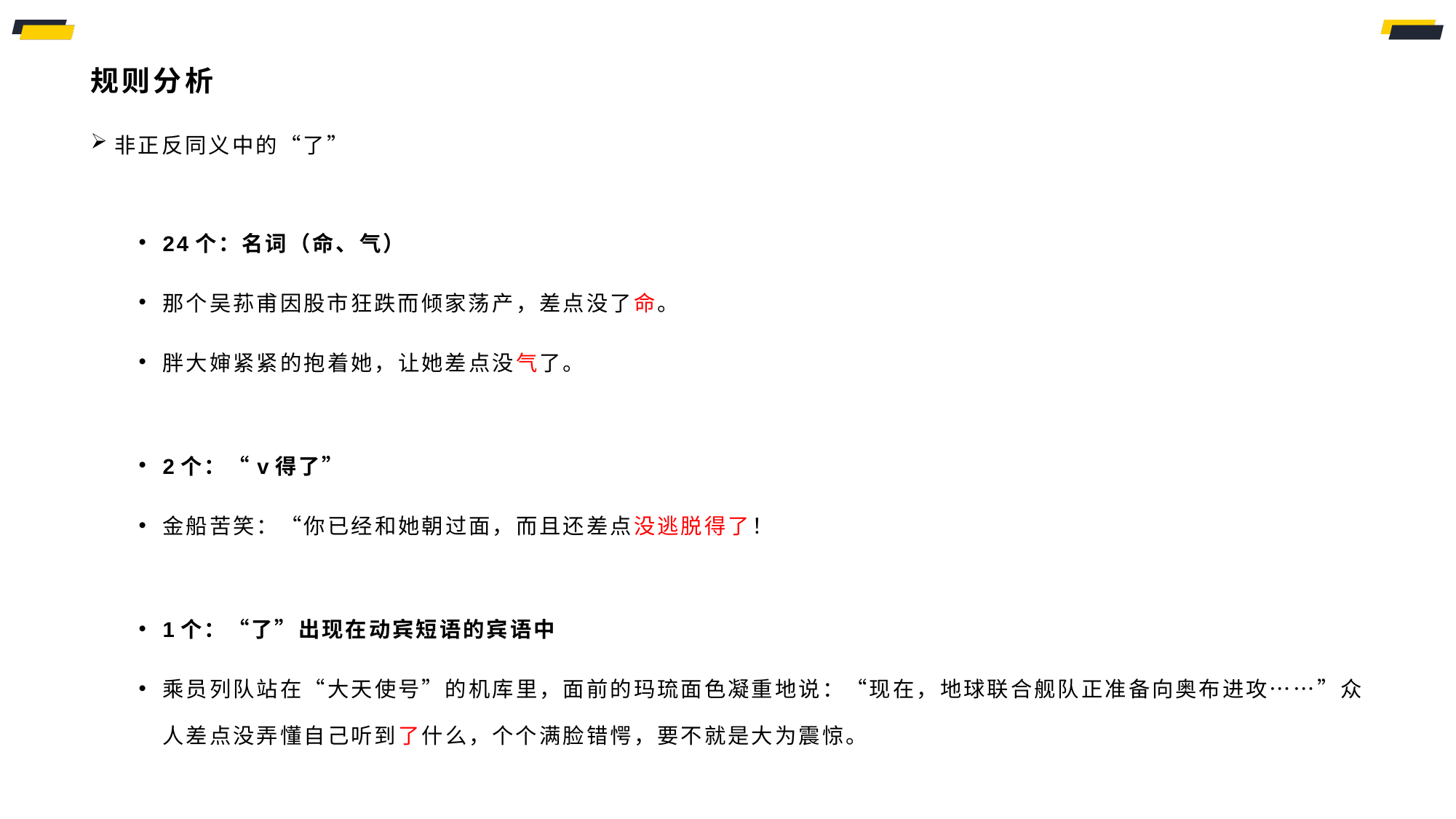

# 规则分析
非正反同义中的“了”

24个：名词（命、气）
那个吴荪甫因股市狂跌而倾家荡产，差点没了命。
胖大婶紧紧的抱着她，让她差点没气了。

2个：“v得了”
金船苦笑：“你已经和她朝过面，而且还差点没逃脱得了！

1个：“了”出现在动宾短语的宾语中
乘员列队站在“大天使号”的机库里，面前的玛琉面色凝重地说：“现在，地球联合舰队正准备向奥布进攻……”众人差点没弄懂自己听到了什么，个个满脸错愕，要不就是大为震惊。